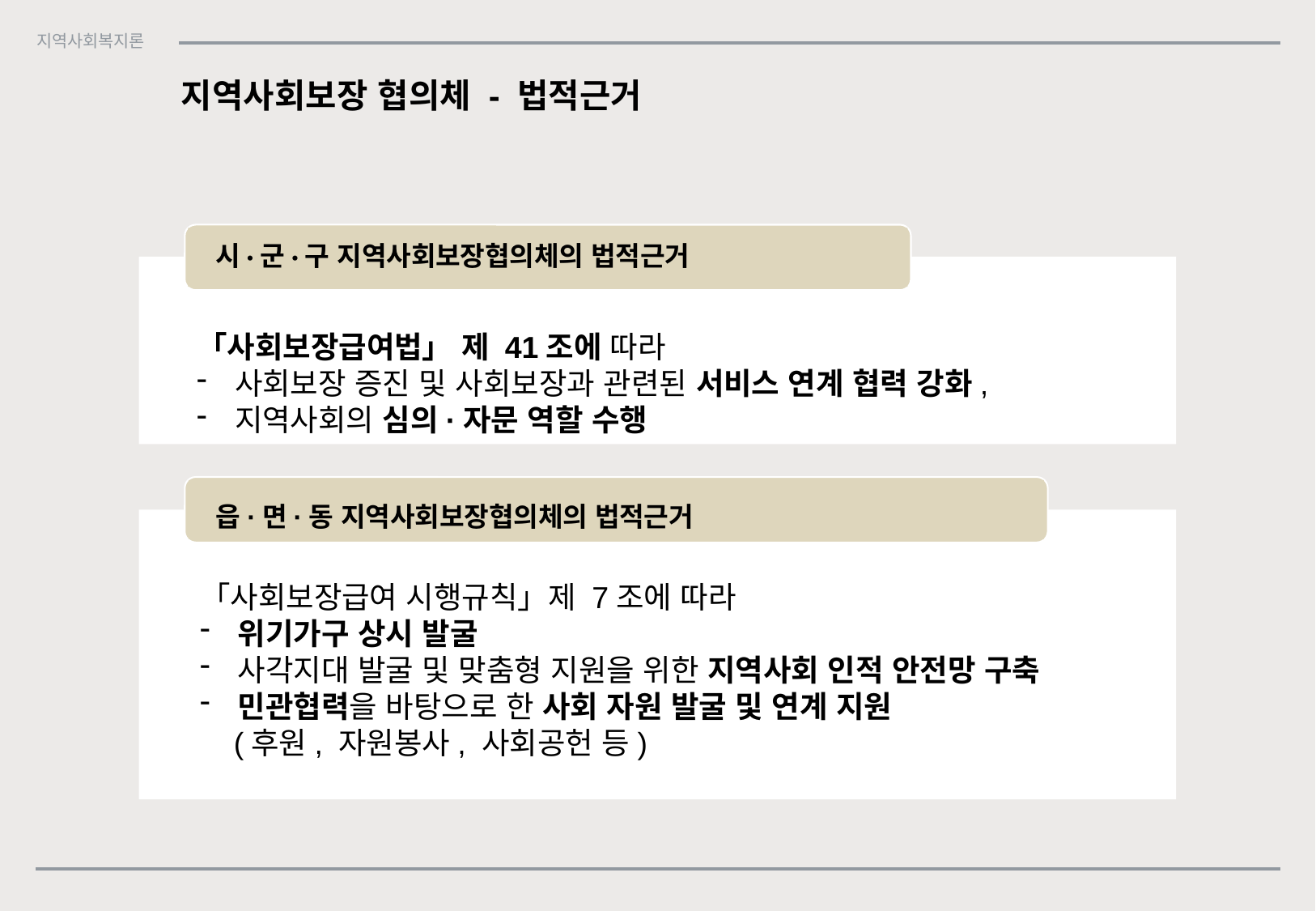

지역사회보장 협의체 - 법적근거

시·군·구 지역사회보장협의체의 법적근거

「사회보장급여법」 제 41조에 따라
사회보장 증진 및 사회보장과 관련된 서비스 연계 협력 강화,
지역사회의 심의·자문 역할 수행

읍·면·동 지역사회보장협의체의 법적근거

「사회보장급여 시행규칙」제 7조에 따라
위기가구 상시 발굴
사각지대 발굴 및 맞춤형 지원을 위한 지역사회 인적 안전망 구축
민관협력을 바탕으로 한 사회 자원 발굴 및 연계 지원
    (후원, 자원봉사, 사회공헌 등)